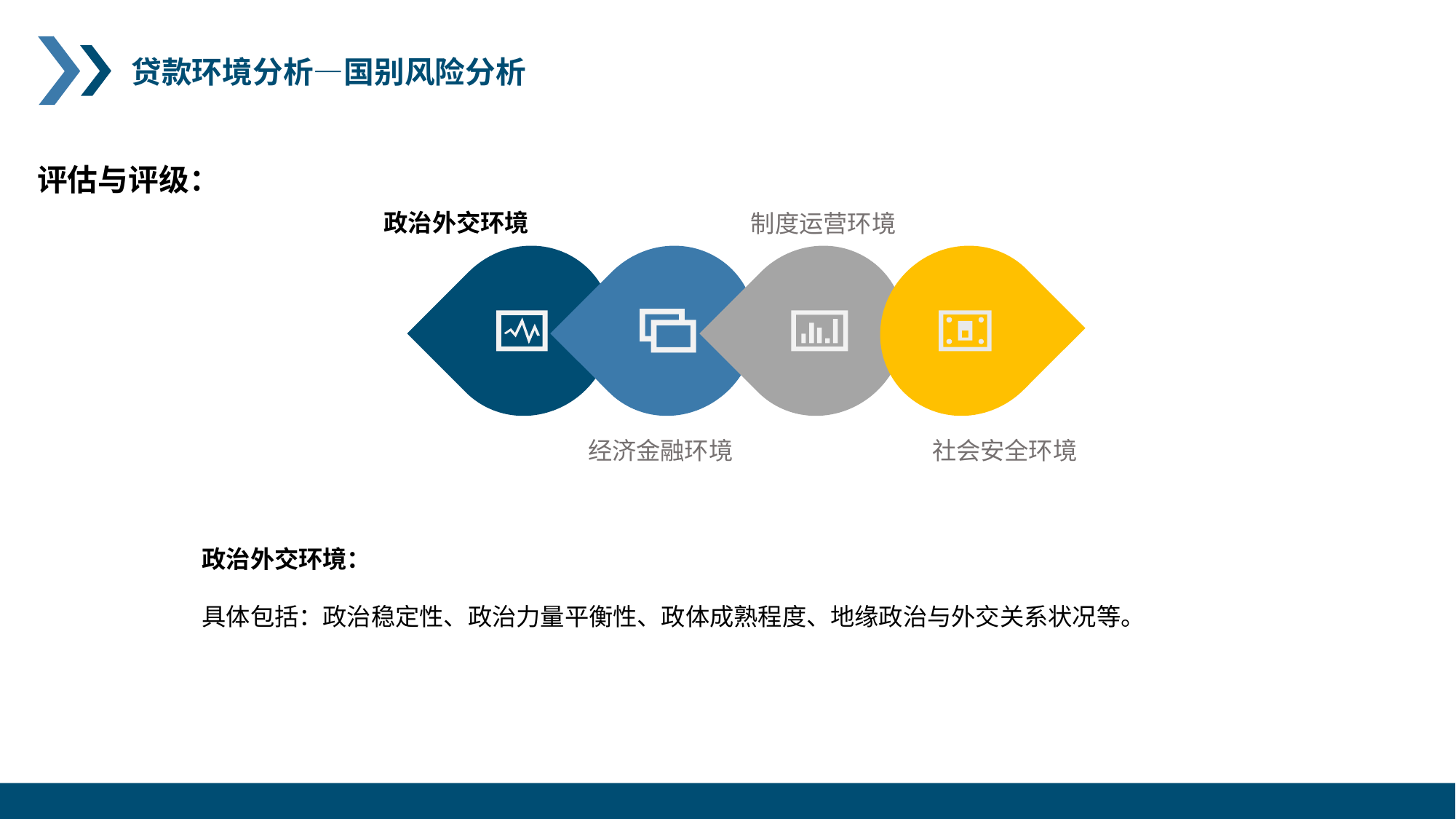

贷款环境分析—国别风险分析
评估与评级：
政治外交环境
制度运营环境

经济金融环境
社会安全环境
政治外交环境：
具体包括：政治稳定性、政治力量平衡性、政体成熟程度、地缘政治与外交关系状况等。